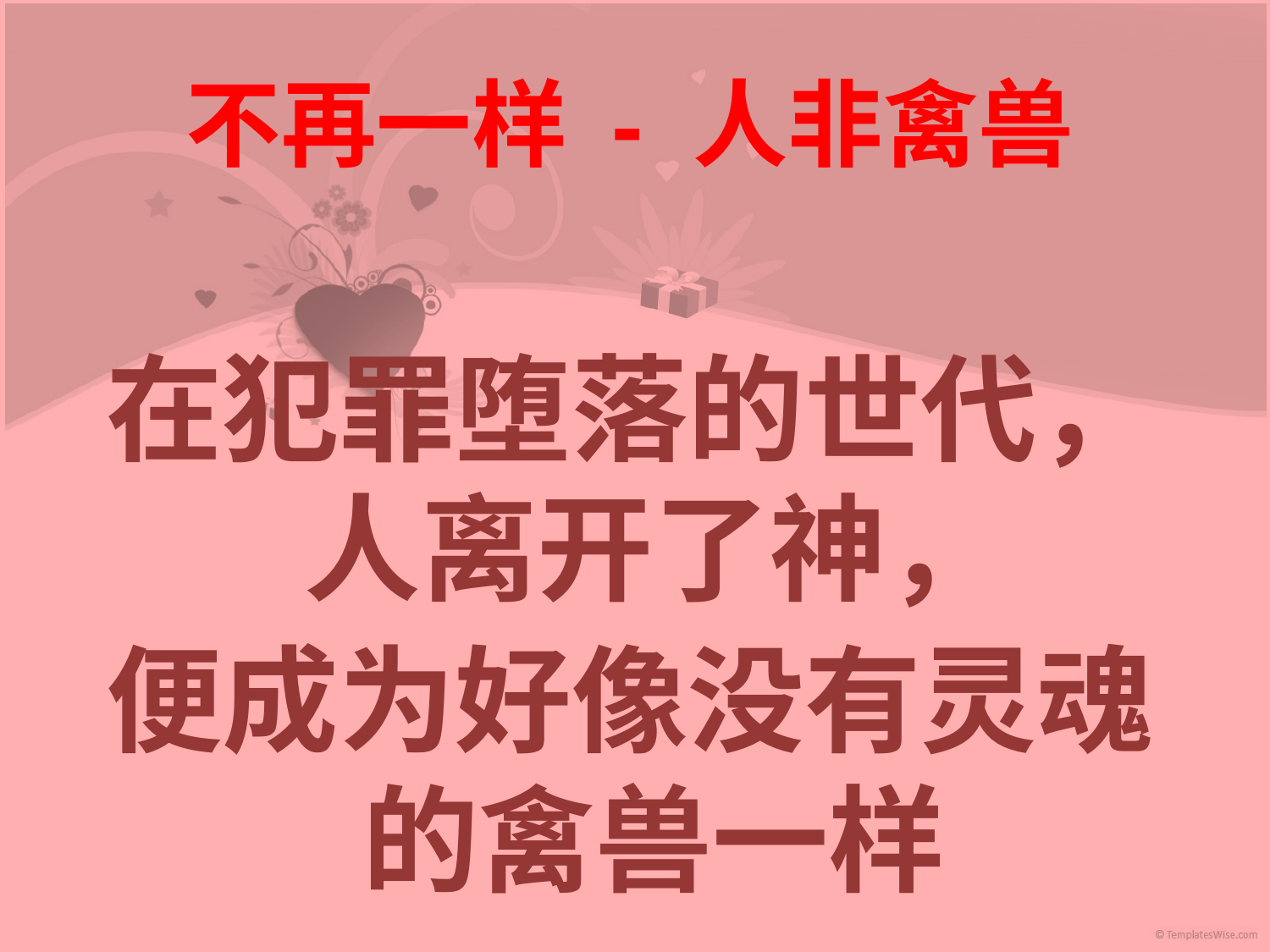

不再一样 - 人非禽兽
在犯罪堕落的世代，人离开了神，
便成为好像没有灵魂的禽兽一样